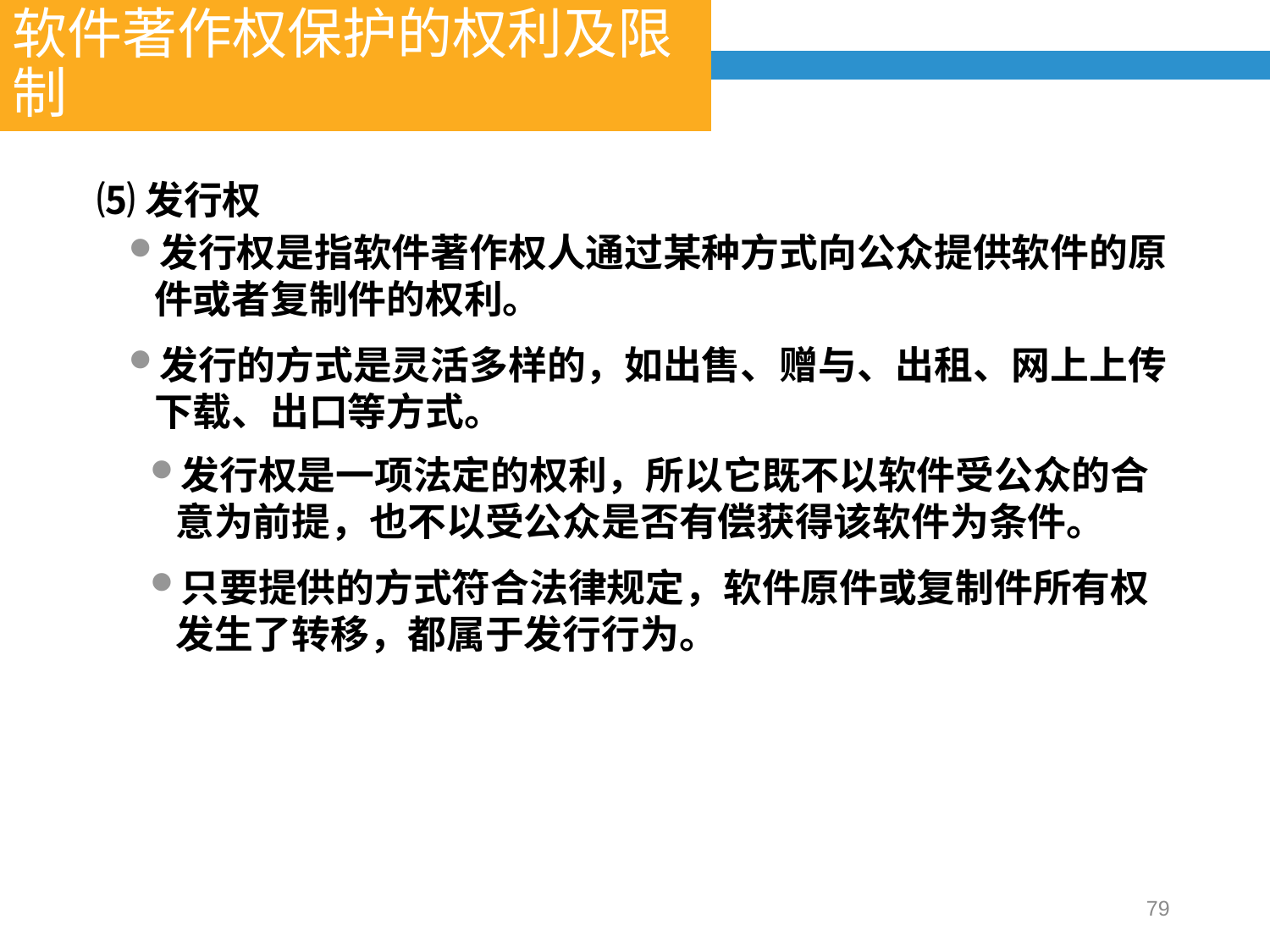

软件著作权保护的权利及限制
⑸发行权
发行权是指软件著作权人通过某种方式向公众提供软件的原件或者复制件的权利。
发行的方式是灵活多样的，如出售、赠与、出租、网上上传下载、出口等方式。
发行权是一项法定的权利，所以它既不以软件受公众的合意为前提，也不以受公众是否有偿获得该软件为条件。
只要提供的方式符合法律规定，软件原件或复制件所有权发生了转移，都属于发行行为。
79